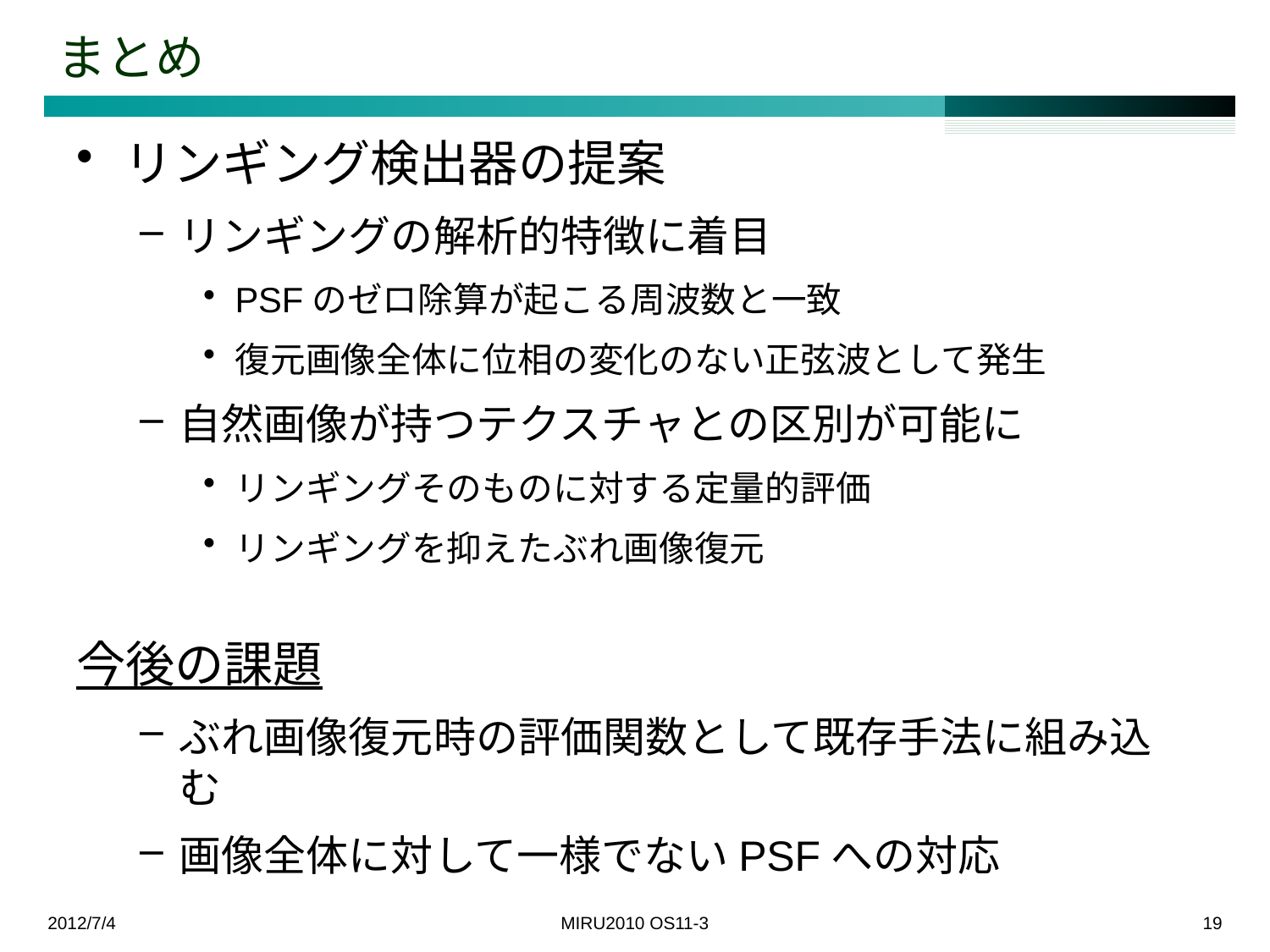

# まとめ
リンギング検出器の提案
リンギングの解析的特徴に着目
PSFのゼロ除算が起こる周波数と一致
復元画像全体に位相の変化のない正弦波として発生
自然画像が持つテクスチャとの区別が可能に
リンギングそのものに対する定量的評価
リンギングを抑えたぶれ画像復元

今後の課題
ぶれ画像復元時の評価関数として既存手法に組み込む
画像全体に対して一様でないPSFへの対応
2012/7/4
MIRU2010 OS11-3
19